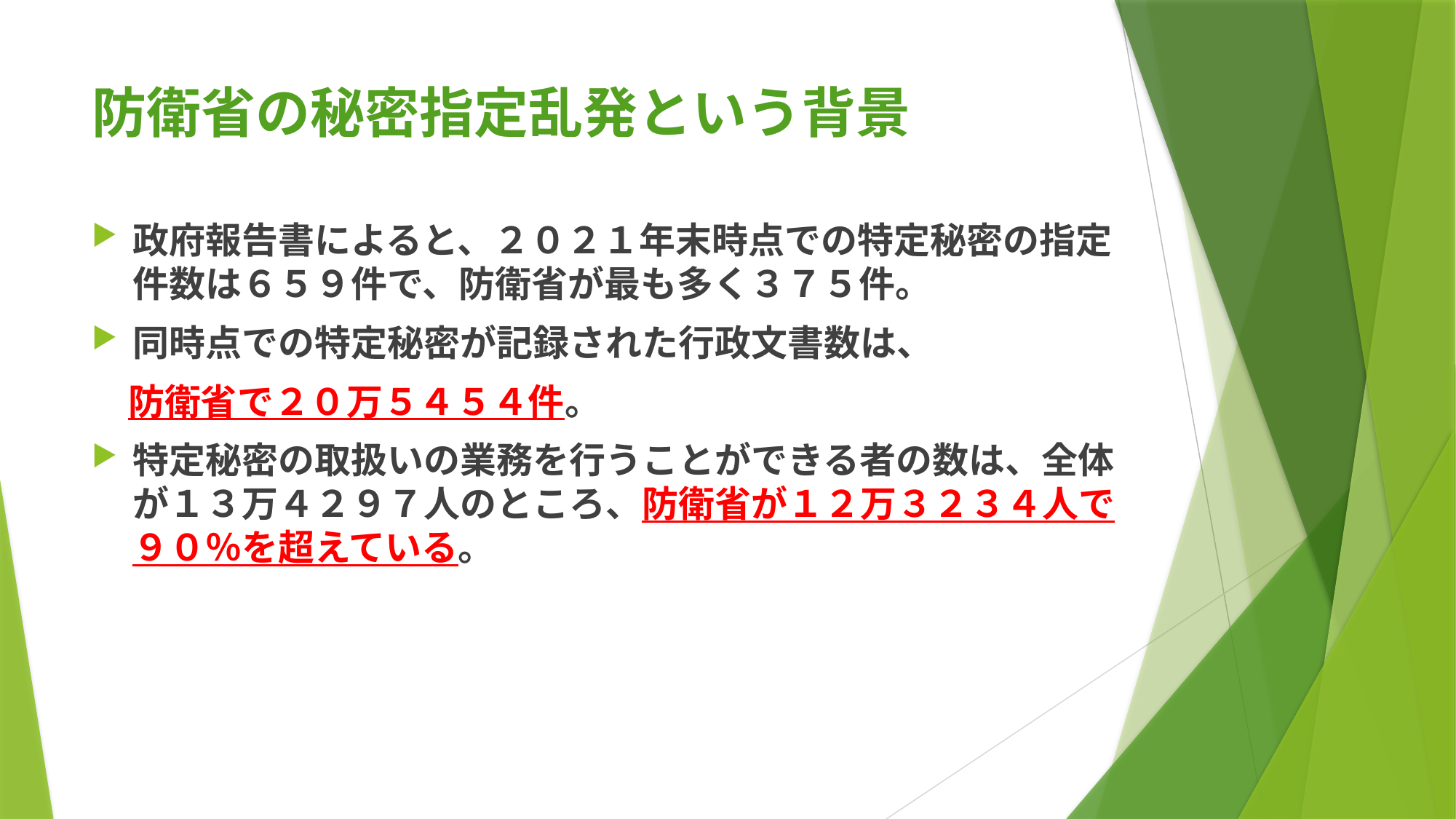

# 防衛省の秘密指定乱発という背景
政府報告書によると、２０２１年末時点での特定秘密の指定件数は６５９件で、防衛省が最も多く３７５件。
同時点での特定秘密が記録された行政文書数は、
　防衛省で２０万５４５４件。
特定秘密の取扱いの業務を行うことができる者の数は、全体が１３万４２９７人のところ、防衛省が１２万３２３４人で９０％を超えている。
11